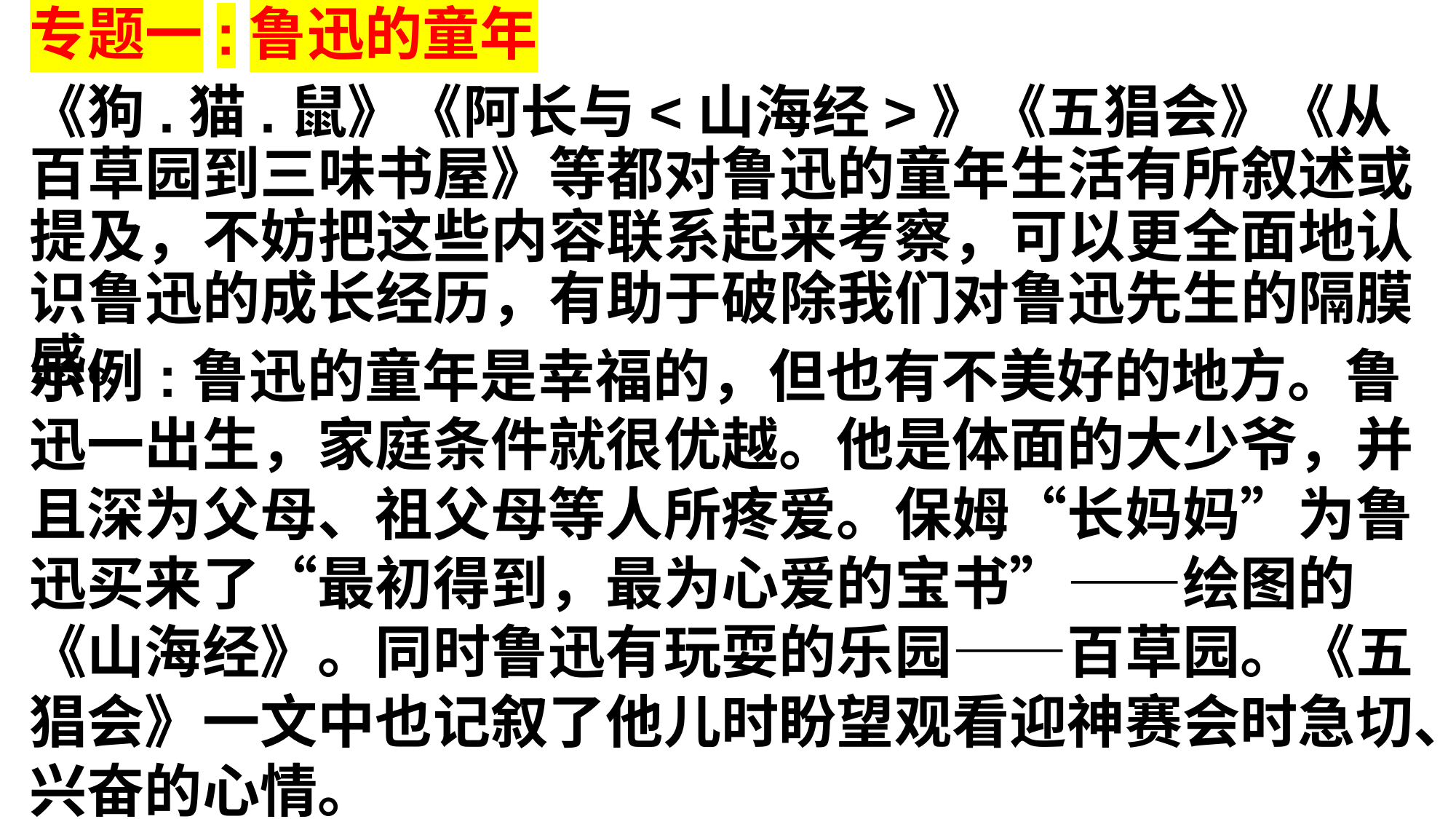

专题一:鲁迅的童年
《狗.猫.鼠》《阿长与<山海经>》《五猖会》《从百草园到三味书屋》等都对鲁迅的童年生活有所叙述或提及，不妨把这些内容联系起来考察，可以更全面地认识鲁迅的成长经历，有助于破除我们对鲁迅先生的隔膜感。
示例:鲁迅的童年是幸福的，但也有不美好的地方。鲁迅一出生，家庭条件就很优越。他是体面的大少爷，并且深为父母、祖父母等人所疼爱。保姆“长妈妈”为鲁迅买来了“最初得到，最为心爱的宝书”——绘图的《山海经》。同时鲁迅有玩耍的乐园——百草园。《五猖会》一文中也记叙了他儿时盼望观看迎神赛会时急切、兴奋的心情。